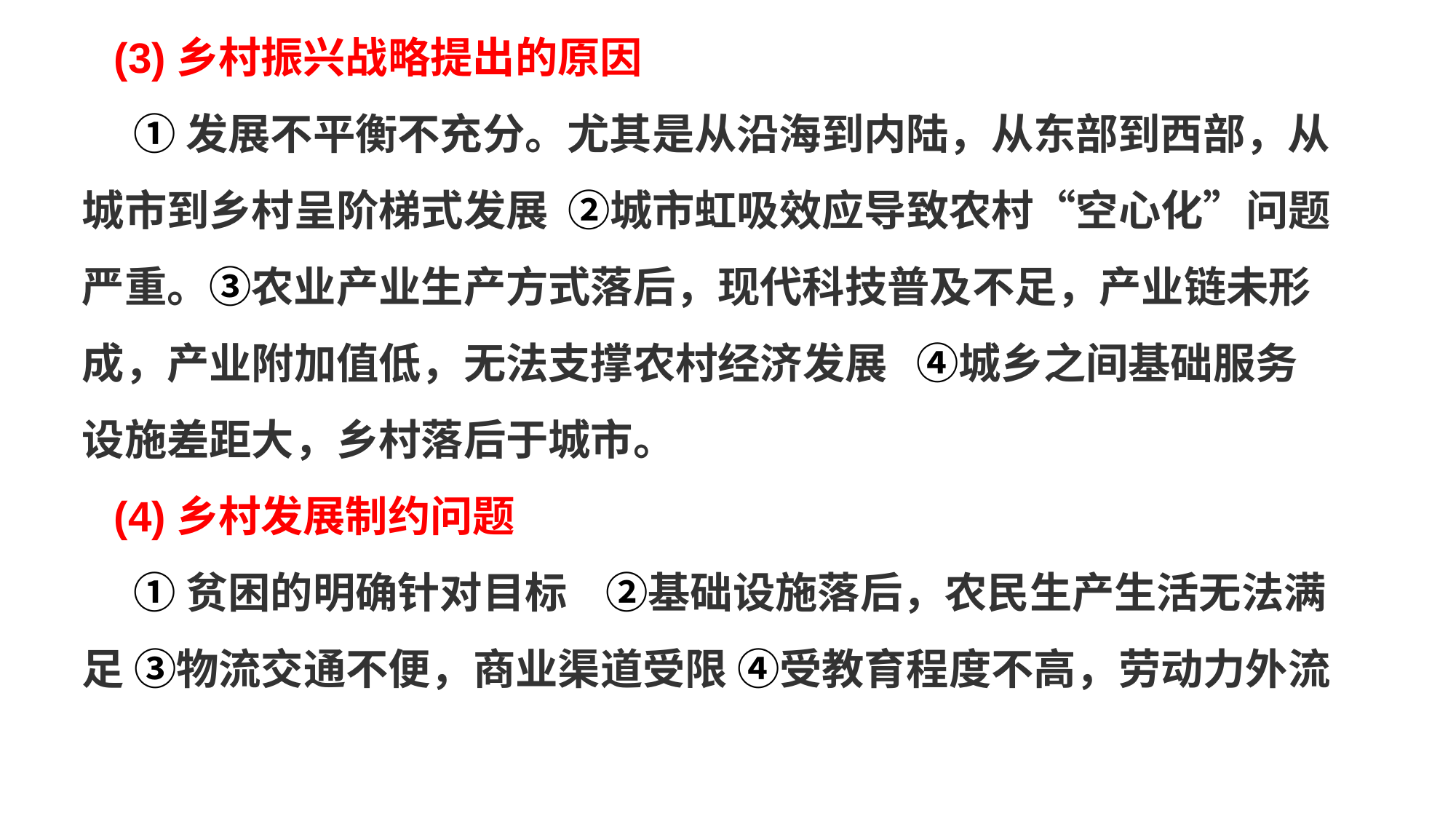

(3)乡村振兴战略提出的原因
  ①发展不平衡不充分。尤其是从沿海到内陆，从东部到西部，从城市到乡村呈阶梯式发展  ②城市虹吸效应导致农村“空心化”问题严重。③农业产业生产方式落后，现代科技普及不足，产业链未形成，产业附加值低，无法支撑农村经济发展   ④城乡之间基础服务设施差距大，乡村落后于城市。
(4)乡村发展制约问题
  ①贫困的明确针对目标    ②基础设施落后，农民生产生活无法满足 ③物流交通不便，商业渠道受限 ④受教育程度不高，劳动力外流